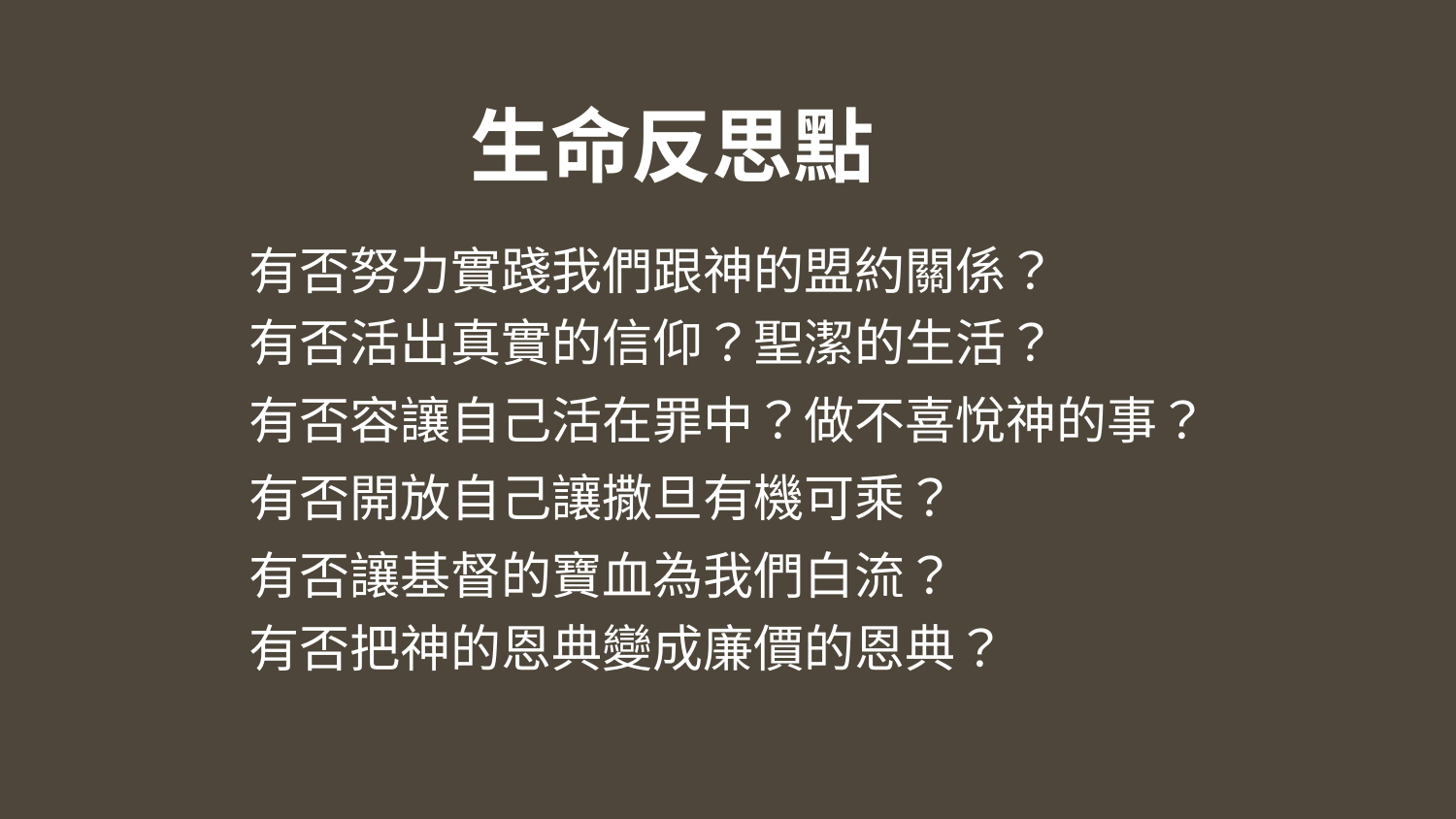

生命反思點
有否努力實踐我們跟神的盟約關係？
有否活出真實的信仰？聖潔的生活？
有否容讓自己活在罪中？做不喜悅神的事？
有否開放自己讓撒旦有機可乘？
有否讓基督的寶血為我們白流？
有否把神的恩典變成廉價的恩典？